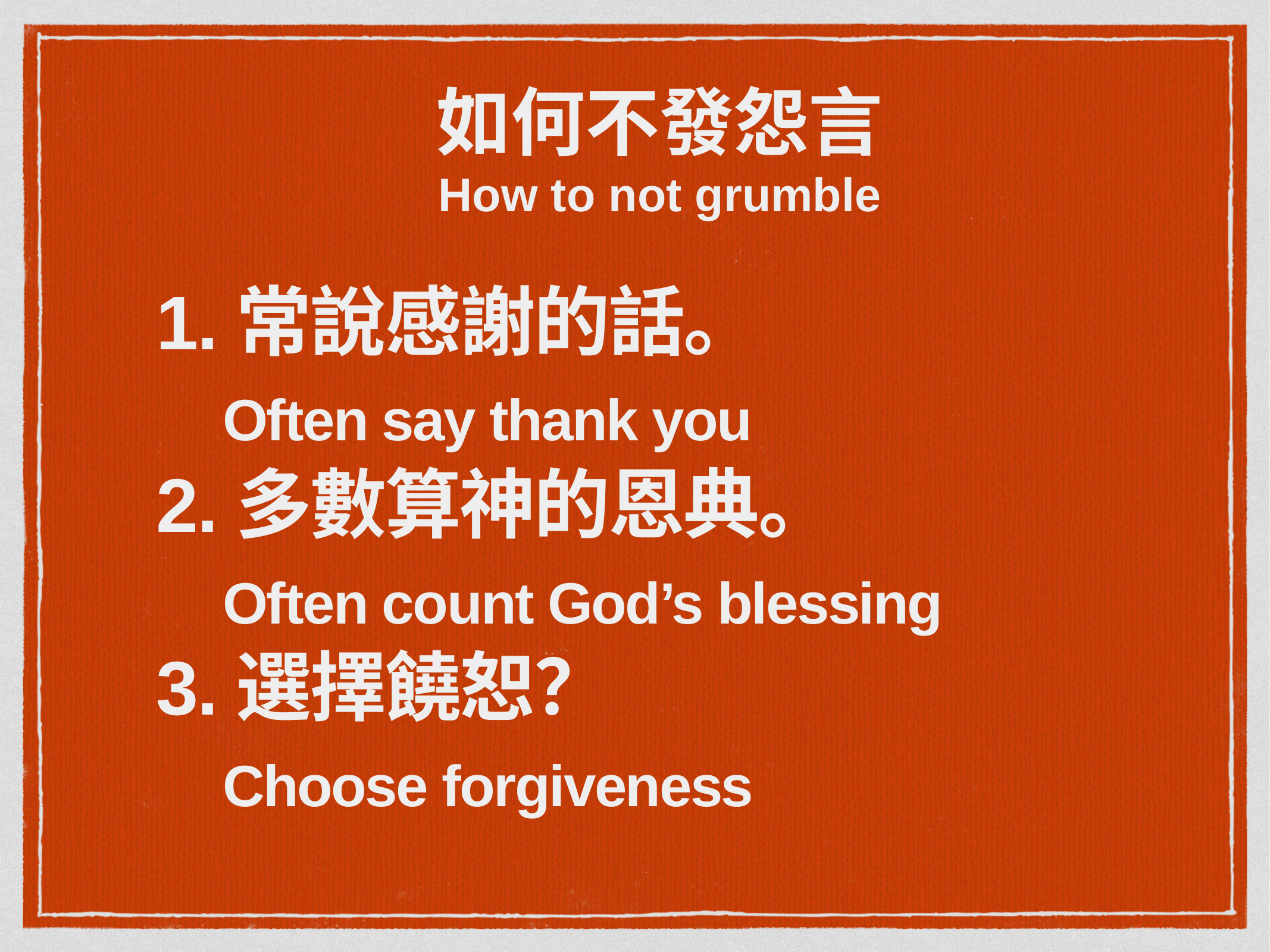

如何不發怨言
How to not grumble
# 1.常說感謝的話。 Often say thank you 2.多數算神的恩典。 Often count God’s blessing 3.選擇饒恕？ Choose forgiveness